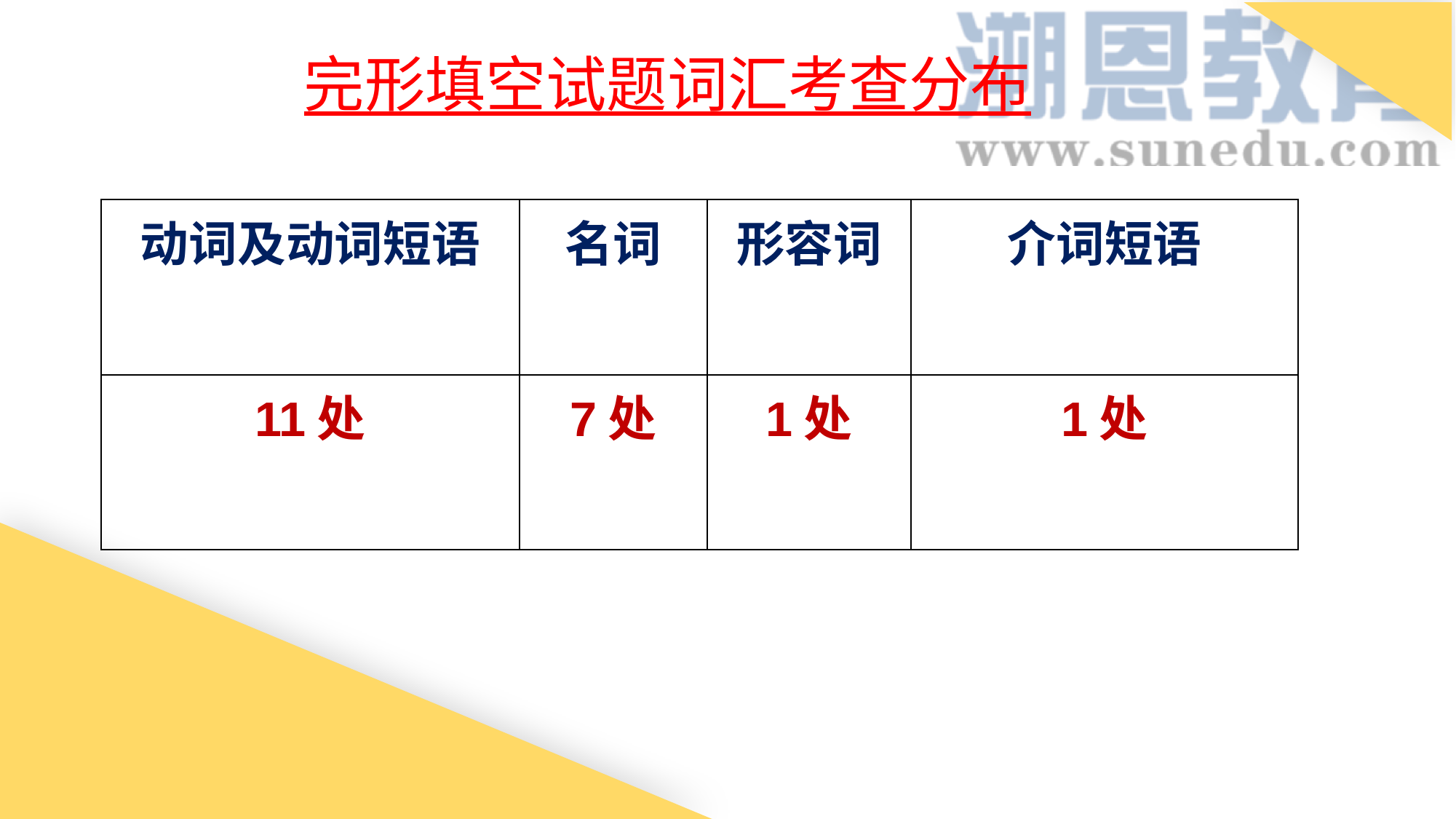

完形填空试题词汇考查分布
| 动词及动词短语 | 名词 | 形容词 | 介词短语 |
| --- | --- | --- | --- |
| 11处 | 7处 | 1处 | 1处 |